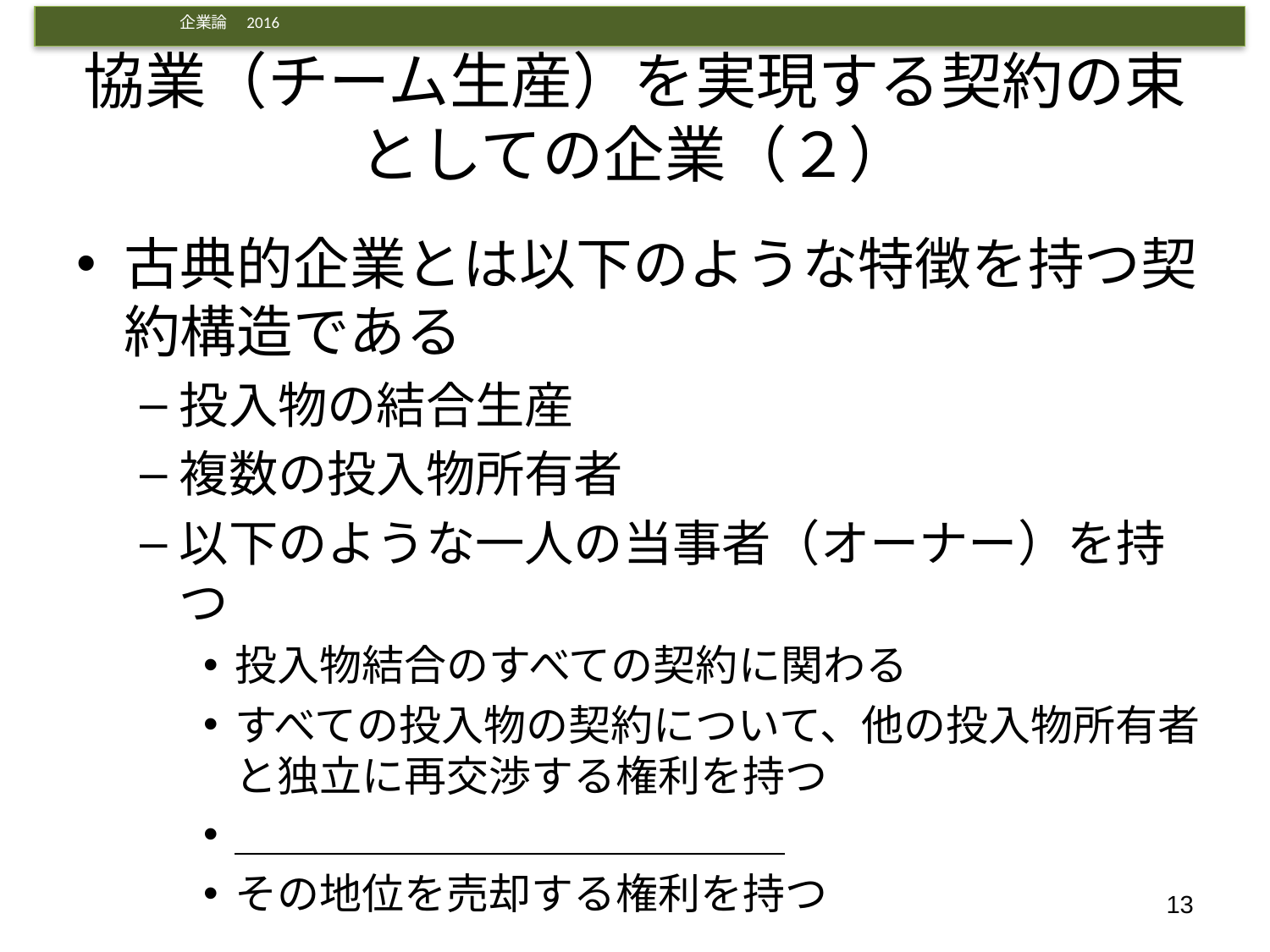

# 協業（チーム生産）を実現する契約の束としての企業（２）
古典的企業とは以下のような特徴を持つ契約構造である
投入物の結合生産
複数の投入物所有者
以下のような一人の当事者（オーナー）を持つ
投入物結合のすべての契約に関わる
すべての投入物の契約について、他の投入物所有者と独立に再交渉する権利を持つ
＿＿＿＿＿＿＿＿＿＿＿＿＿
その地位を売却する権利を持つ
13